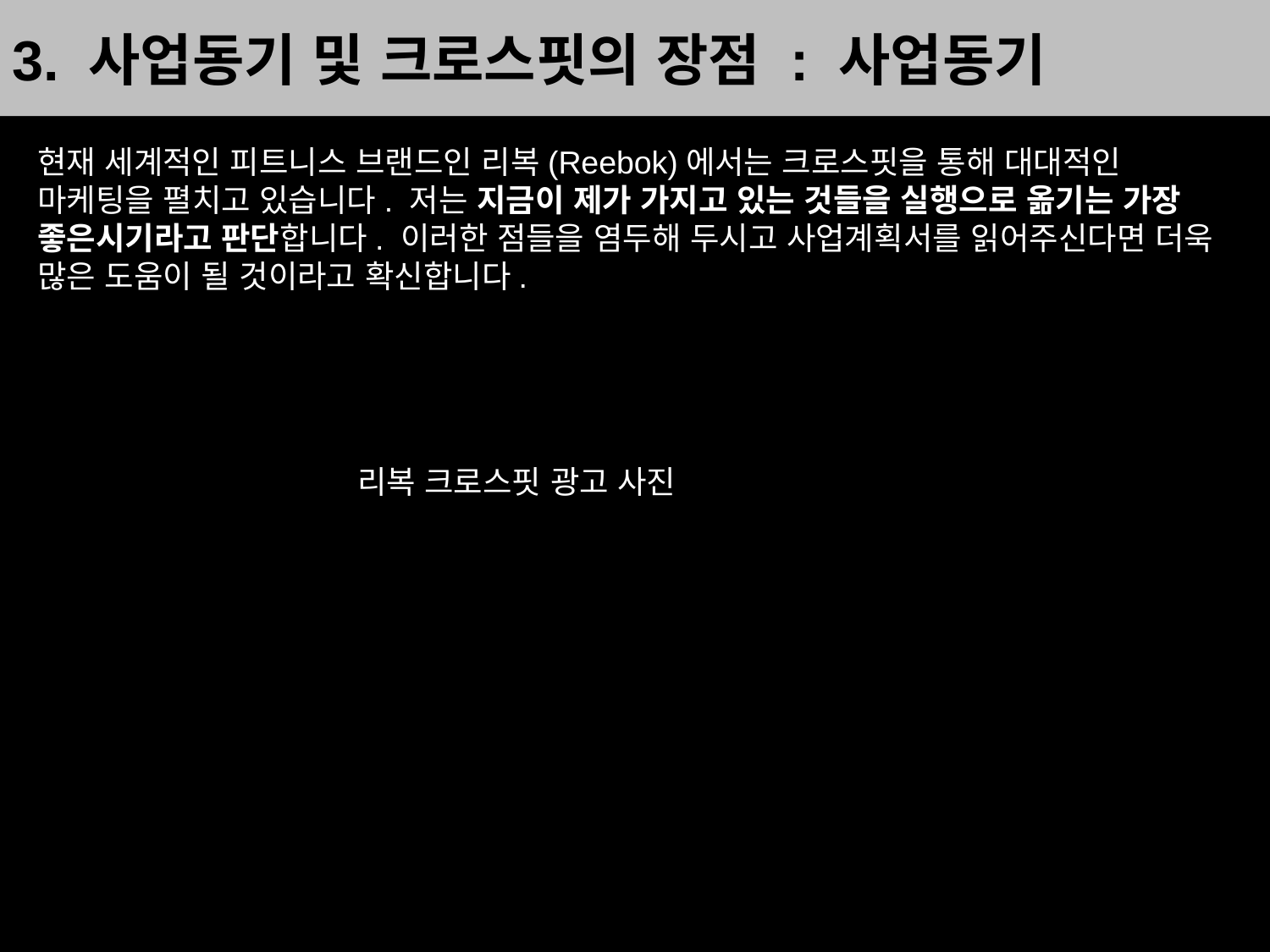

3. 사업동기 및 크로스핏의 장점 : 사업동기
현재 세계적인 피트니스 브랜드인 리복(Reebok)에서는 크로스핏을 통해 대대적인 마케팅을 펼치고 있습니다. 저는 지금이 제가 가지고 있는 것들을 실행으로 옮기는 가장 좋은시기라고 판단합니다. 이러한 점들을 염두해 두시고 사업계획서를 읽어주신다면 더욱 많은 도움이 될 것이라고 확신합니다.

리복 크로스핏 광고 사진